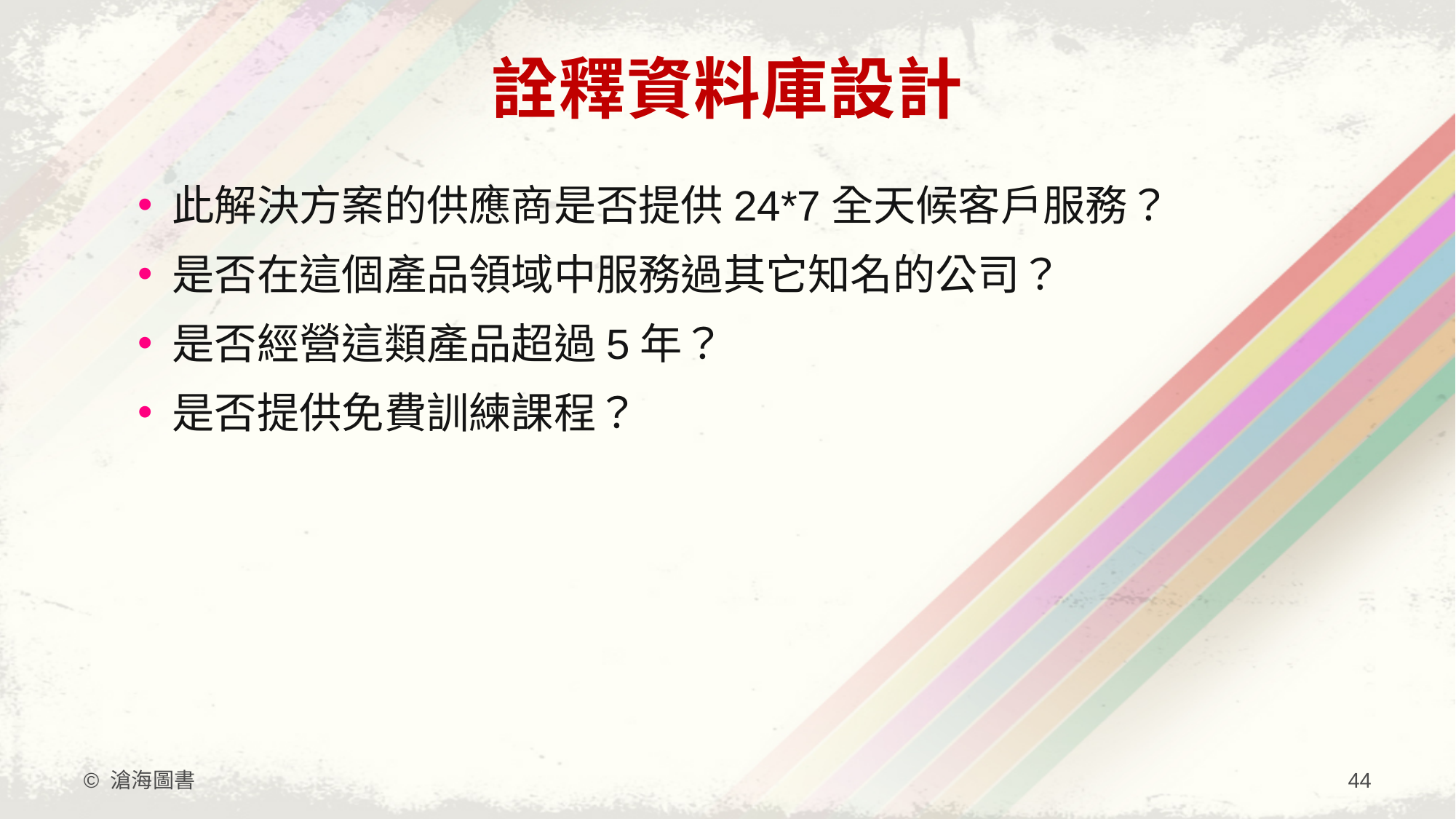

# 詮釋資料庫設計
此解決方案的供應商是否提供24*7全天候客戶服務？
是否在這個產品領域中服務過其它知名的公司？
是否經營這類產品超過5年？
是否提供免費訓練課程？

© 滄海圖書

44